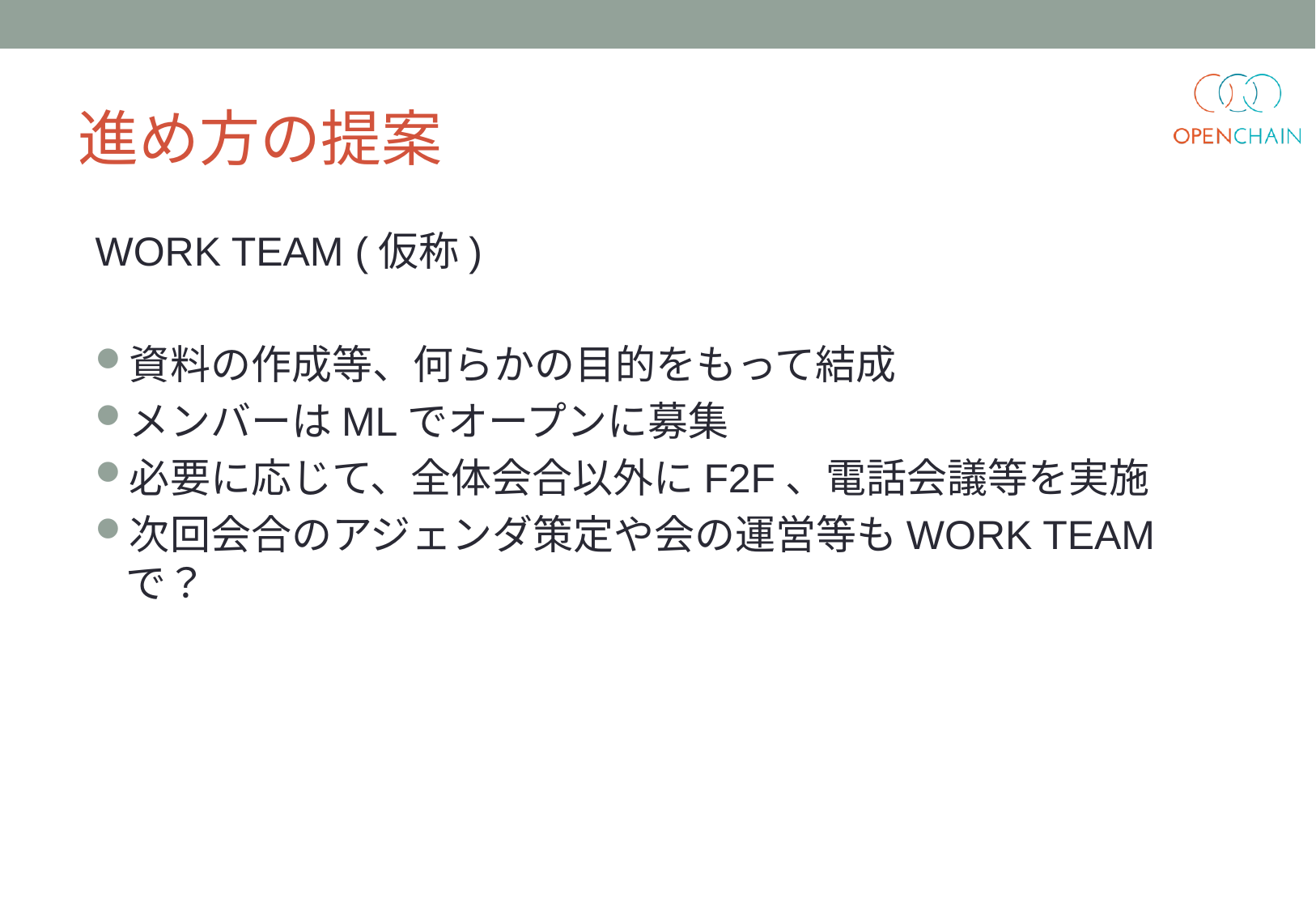

# 進め方の提案
WORK TEAM (仮称)

資料の作成等、何らかの目的をもって結成
メンバーはMLでオープンに募集
必要に応じて、全体会合以外にF2F、電話会議等を実施
次回会合のアジェンダ策定や会の運営等もWORK TEAMで？